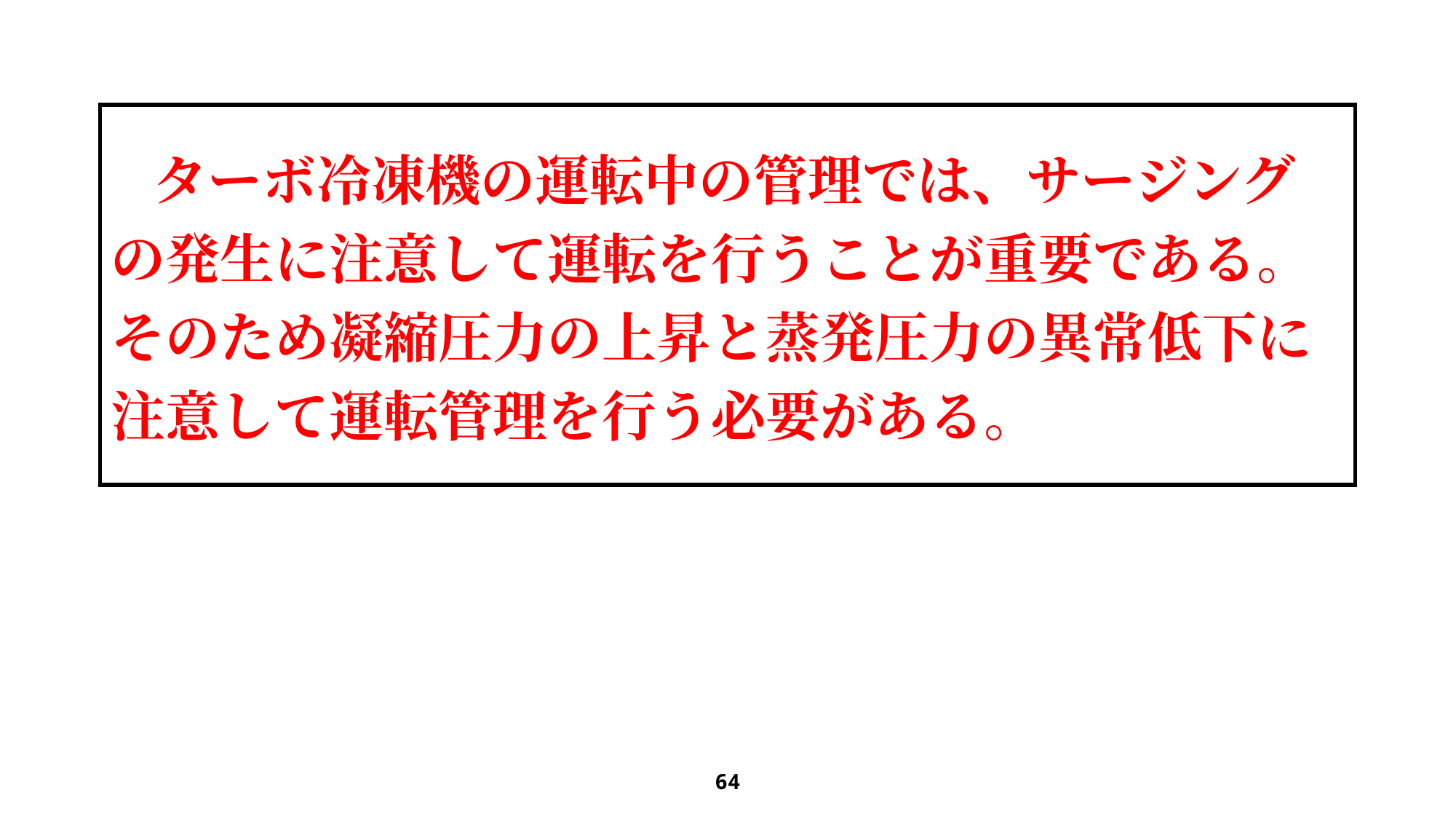

| ターボ冷凍機の運転中の管理では、サージングの発生に注意して運転を行うことが重要である。そのため凝縮圧力の上昇と蒸発圧力の異常低下に注意して運転管理を行う必要がある。 |
| --- |
64